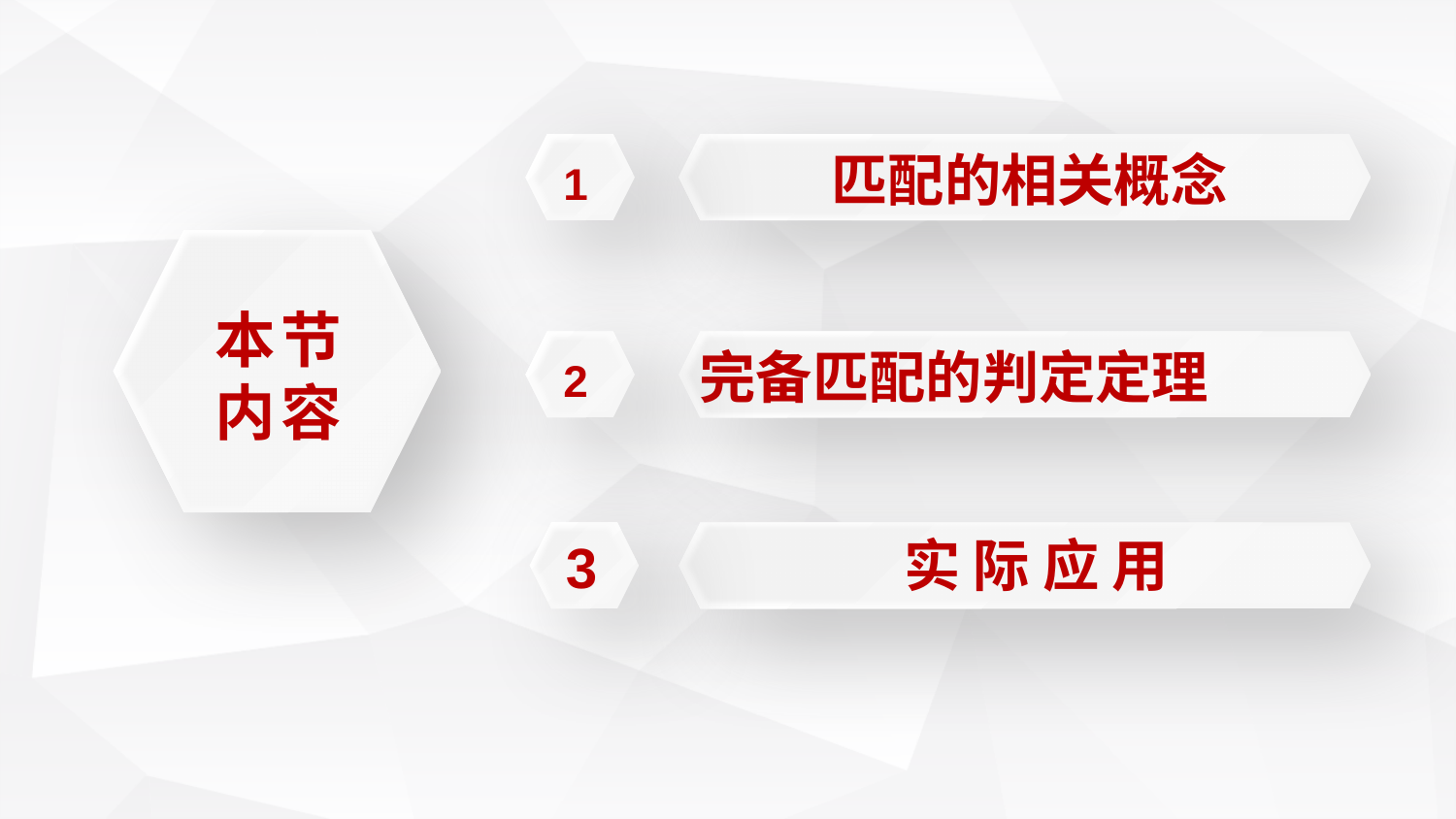

匹配的相关概念

 1

本节
内容

      完备匹配的判定定理

 2

实 际 应 用

3